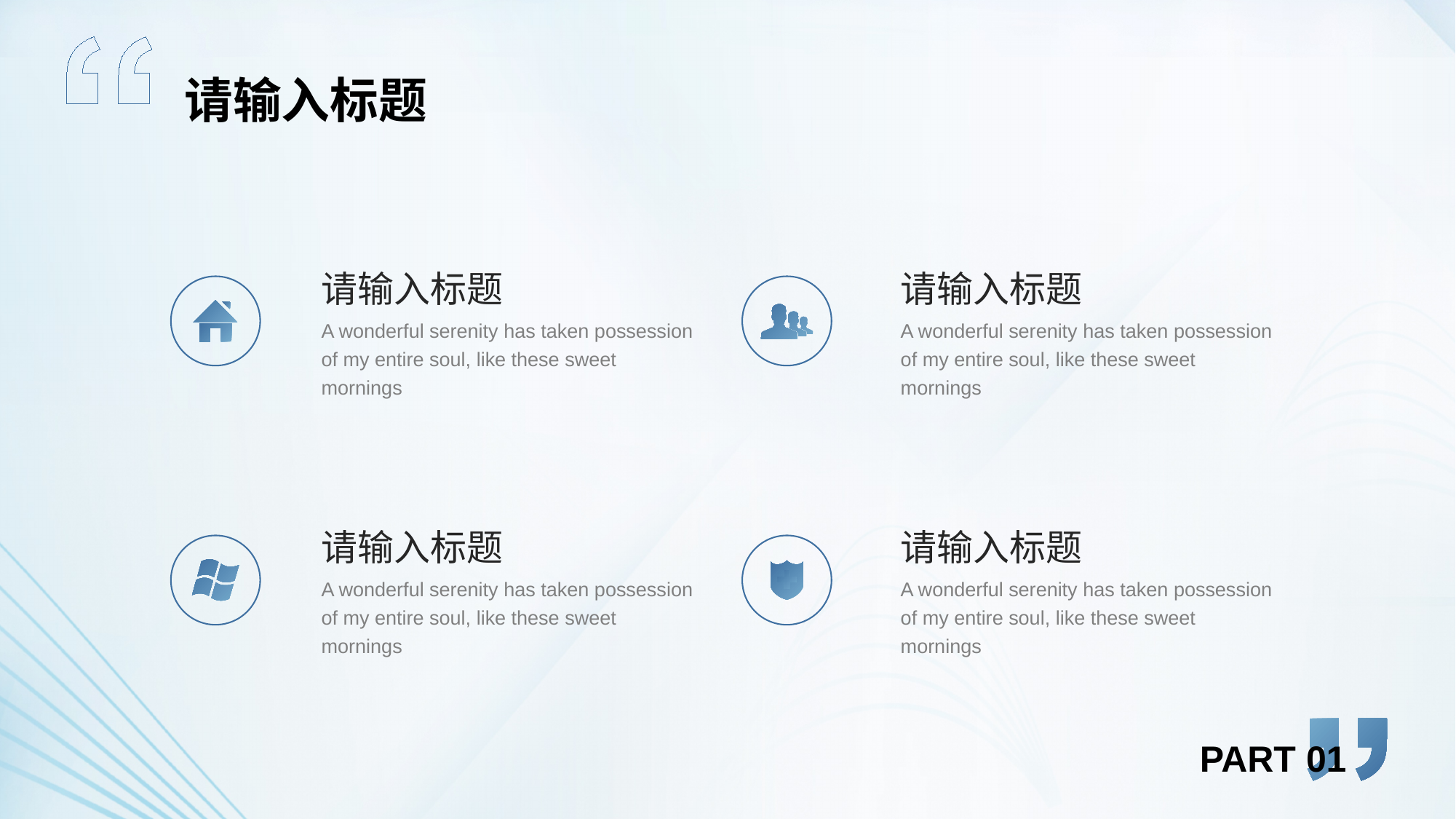

请输入标题

PART 01
请输入标题
请输入标题

A wonderful serenity has taken possession of my entire soul, like these sweet mornings
A wonderful serenity has taken possession of my entire soul, like these sweet mornings
请输入标题
请输入标题

A wonderful serenity has taken possession of my entire soul, like these sweet mornings
A wonderful serenity has taken possession of my entire soul, like these sweet mornings